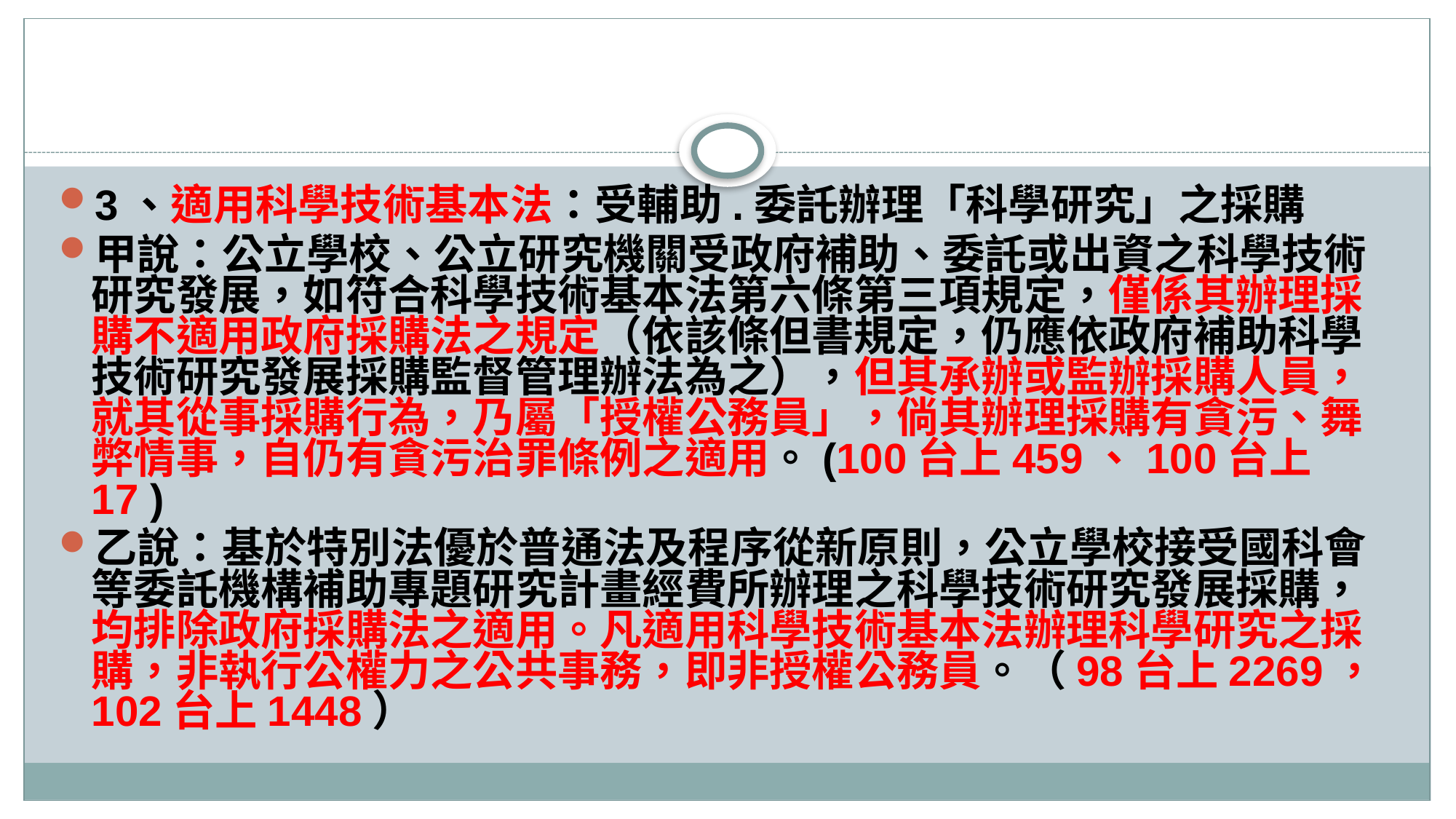

#
3、適用科學技術基本法：受輔助.委託辦理「科學研究」之採購
甲說：公立學校、公立研究機關受政府補助、委託或出資之科學技術研究發展，如符合科學技術基本法第六條第三項規定，僅係其辦理採購不適用政府採購法之規定（依該條但書規定，仍應依政府補助科學技術研究發展採購監督管理辦法為之），但其承辦或監辦採購人員，就其從事採購行為，乃屬「授權公務員」，倘其辦理採購有貪污、舞弊情事，自仍有貪污治罪條例之適用。(100台上459、100台上17 )
乙說：基於特別法優於普通法及程序從新原則，公立學校接受國科會等委託機構補助專題研究計畫經費所辦理之科學技術研究發展採購，均排除政府採購法之適用。凡適用科學技術基本法辦理科學研究之採購，非執行公權力之公共事務，即非授權公務員。（98台上2269，102台上1448）